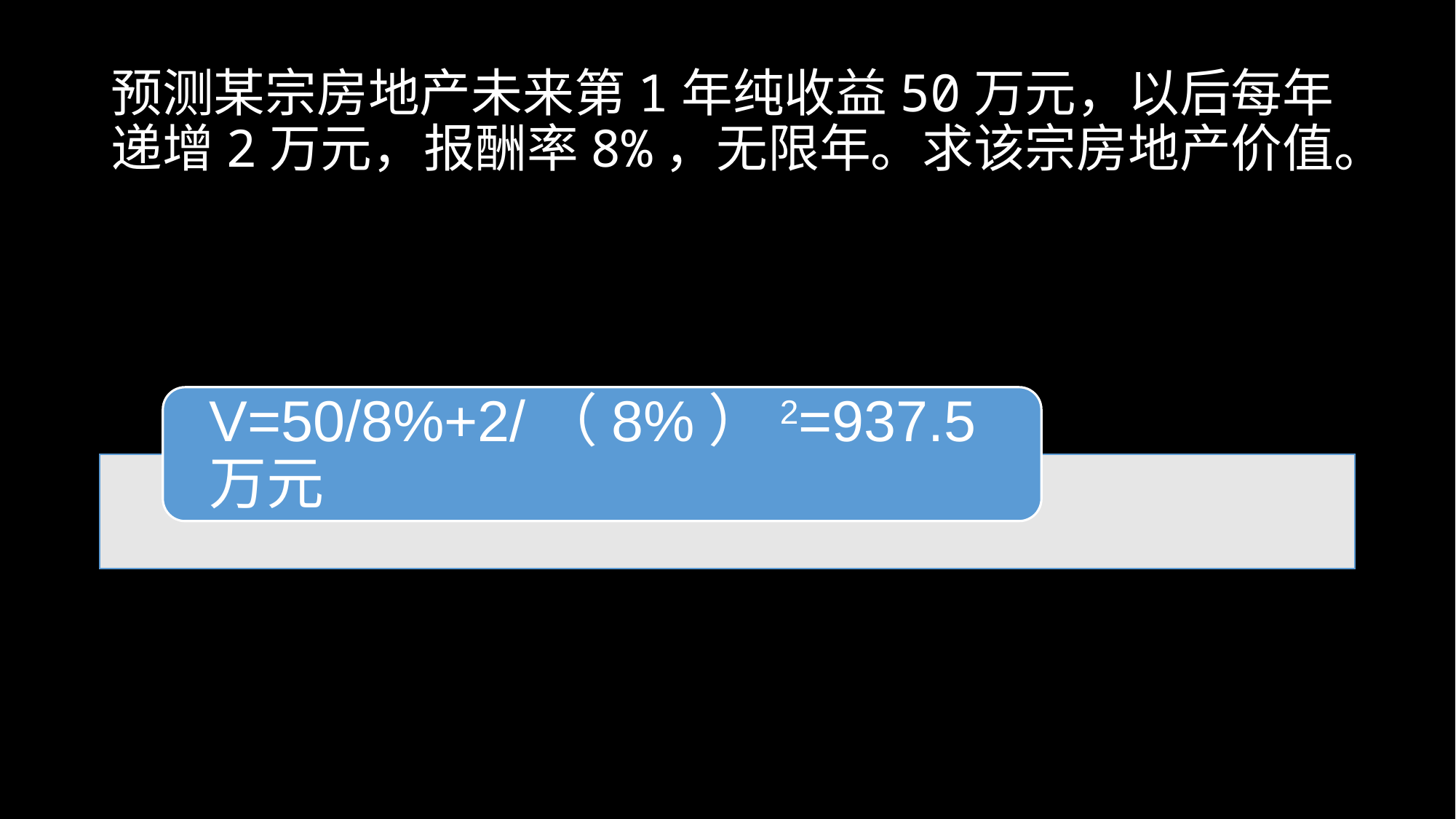

# 预测某宗房地产未来第1年纯收益50万元，以后每年递增2万元，报酬率8%，无限年。求该宗房地产价值。
V=50/8%+2/（8%）2=937.5万元